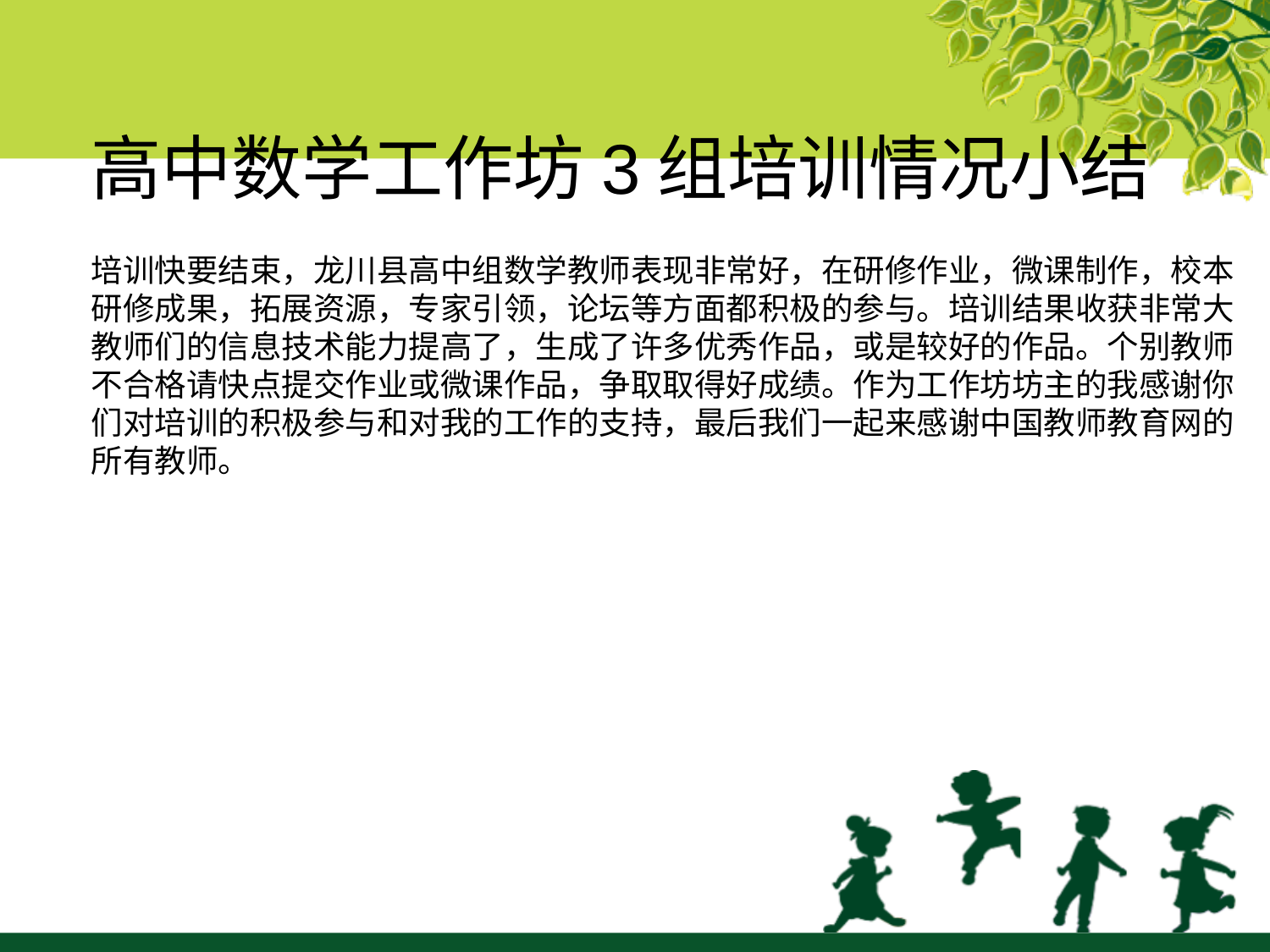

高中数学工作坊3组培训情况小结
培训快要结束，龙川县高中组数学教师表现非常好，在研修作业，微课制作，校本
研修成果，拓展资源，专家引领，论坛等方面都积极的参与。培训结果收获非常大
教师们的信息技术能力提高了，生成了许多优秀作品，或是较好的作品。个别教师
不合格请快点提交作业或微课作品，争取取得好成绩。作为工作坊坊主的我感谢你
们对培训的积极参与和对我的工作的支持，最后我们一起来感谢中国教师教育网的
所有教师。